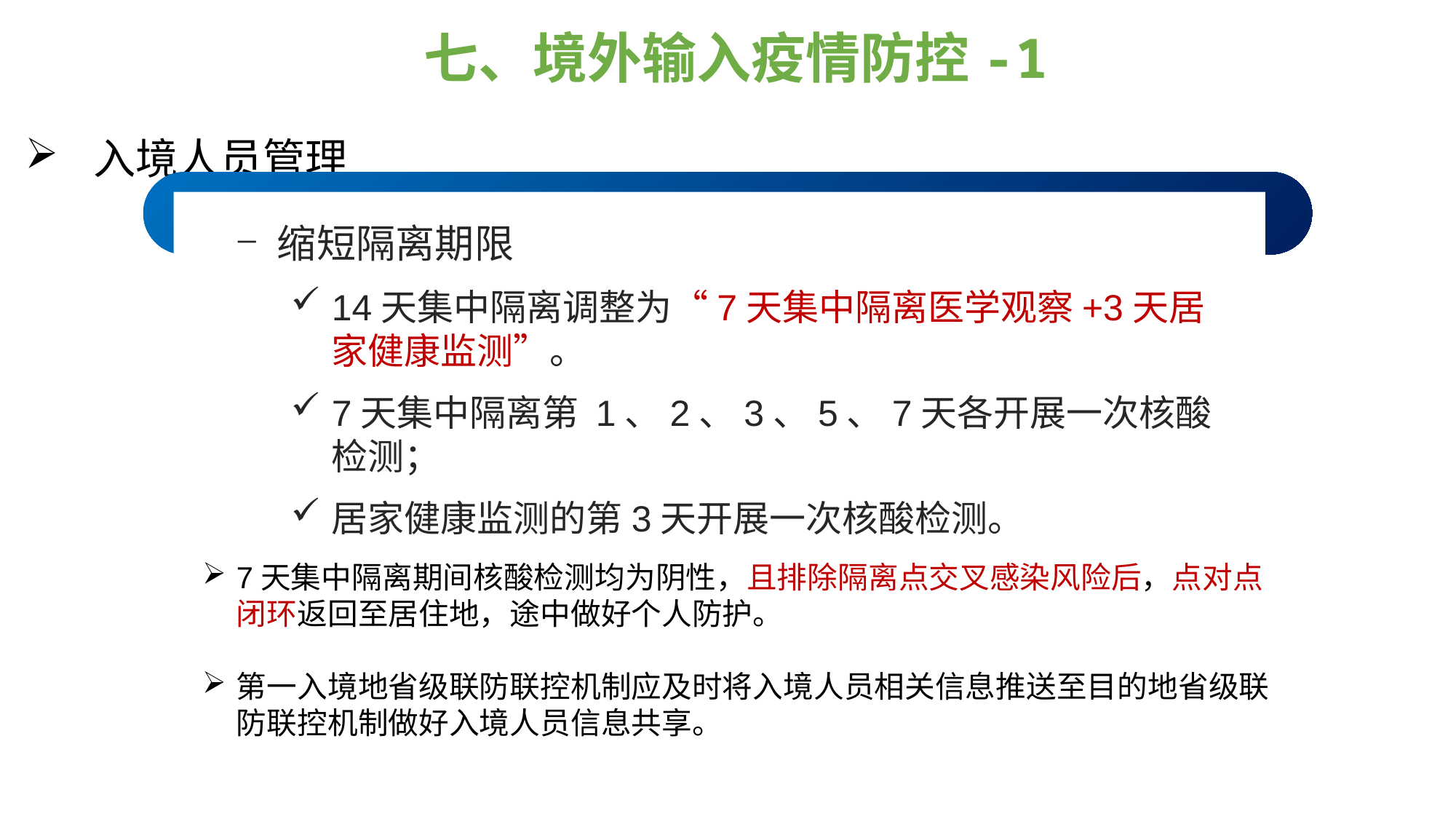

七、境外输入疫情防控-1
# 入境人员管理

缩短隔离期限
14天集中隔离调整为“7天集中隔离医学观察+3天居家健康监测”。
7天集中隔离第 1、2、3、5、7天各开展一次核酸检测；
居家健康监测的第3天开展一次核酸检测。
7天集中隔离期间核酸检测均为阴性，且排除隔离点交叉感染风险后，点对点闭环返回至居住地，途中做好个人防护。

第一入境地省级联防联控机制应及时将入境人员相关信息推送至目的地省级联防联控机制做好入境人员信息共享。